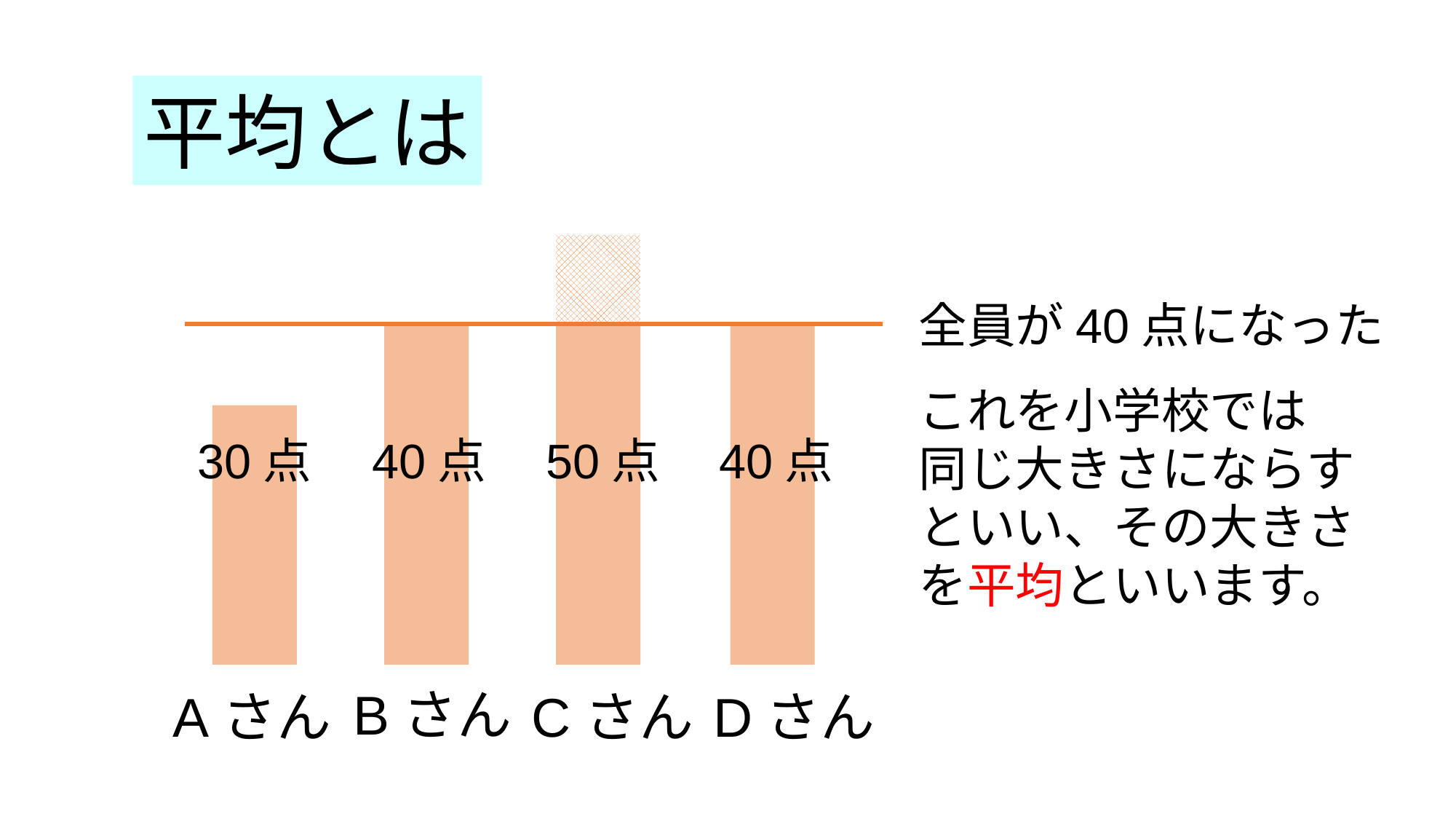

平均とは

全員が40点になった

これを小学校では
同じ大きさにならす
といい、その大きさ
を平均といいます。

30点
40点
50点
40点
Bさん
Aさん
Cさん
Dさん